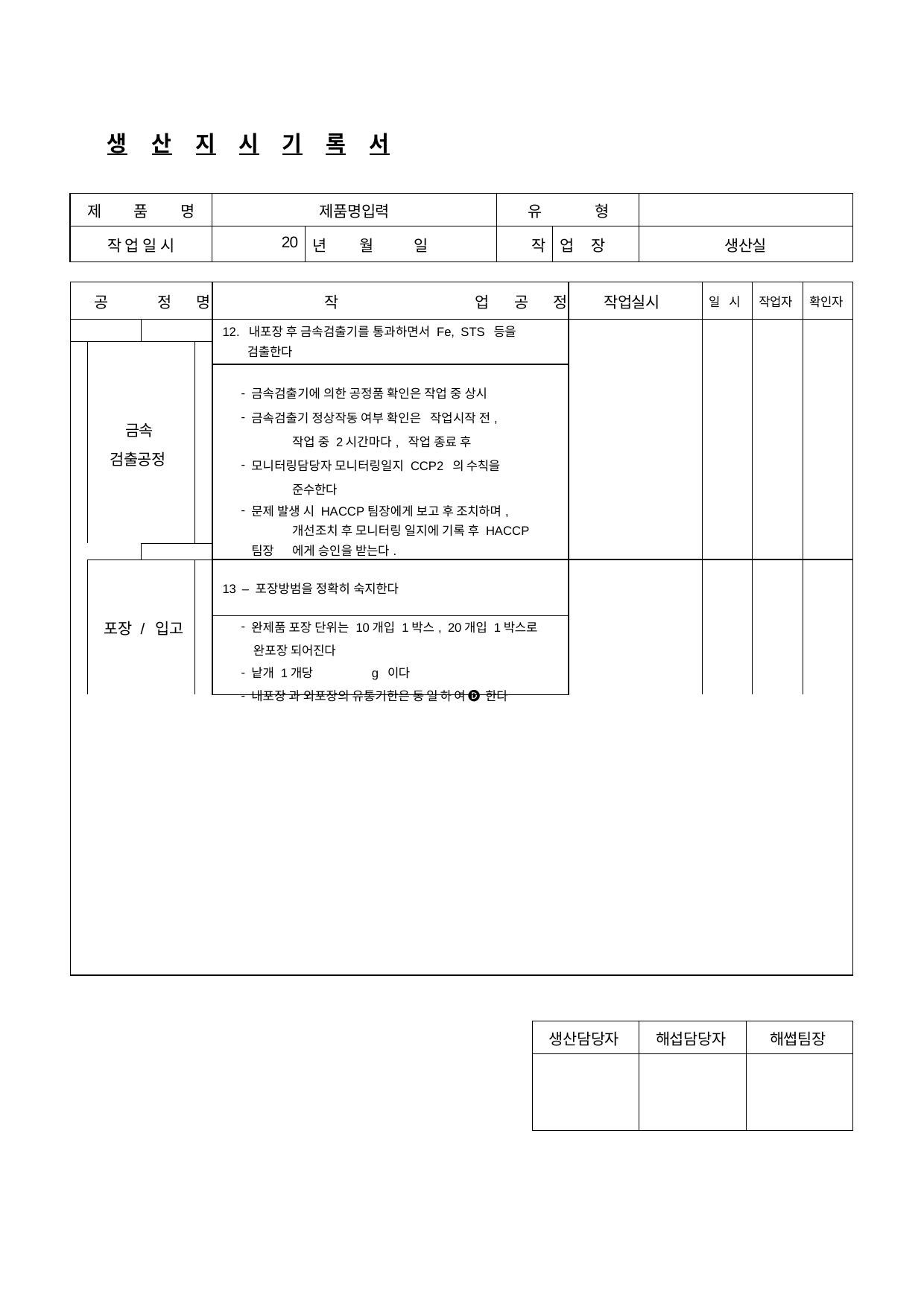

생	산	지	시	기	록	서
| 제 품 명 | 제품명입력 |  |  |  | 유 |  | 형 |  |
| --- | --- | --- | --- | --- | --- | --- | --- | --- |
| 작 업 일 시 | 20 | 년 | 월 | 일 | 작 | 업 | 장 | 생산실 |
| 공 정 명 |  |  |  | 작 업 공 정 | 작업실시 | 일 시 | 작업자 | 확인자 |
| --- | --- | --- | --- | --- | --- | --- | --- | --- |
|  |  |  |  | 12. 내포장 후 금속검출기를 통과하면서 Fe, STS 등을 검출한다 |  |  |  |  |
|  | 금속 검출공정 |  |  |  |  |  |  |  |
|  |  |  |  | 금속검출기에 의한 공정품 확인은 작업 중 상시 금속검출기 정상작동 여부 확인은 작업시작 전, 작업 중 2시간마다, 작업 종료 후 모니터링담당자 모니터링일지 CCP2 의 수칙을 준수한다 문제 발생 시 HACCP팀장에게 보고 후 조치하며, 개선조치 후 모니터링 일지에 기록 후 HACCP 팀장 에게 승인을 받는다. |  |  |  |  |
|  |  |  |  |  |  |  |  |  |
|  | 포장 / 입고 |  |  | 13 – 포장방범을 정확히 숙지한다 |  |  |  |  |
|  |  |  |  | 완제품 포장 단위는 10개입 1박스, 20개입 1박스로 완포장 되어진다 낱개 1개당 g 이다 내포장 과 외포장의 유통기한은 동일하여🅓 한다 |  |  |  |  |
|  |  |  |  |  |  |  |  |  |
| 생산담당자 | 해섭담당자 | 해썹팀장 |
| --- | --- | --- |
|  |  |  |